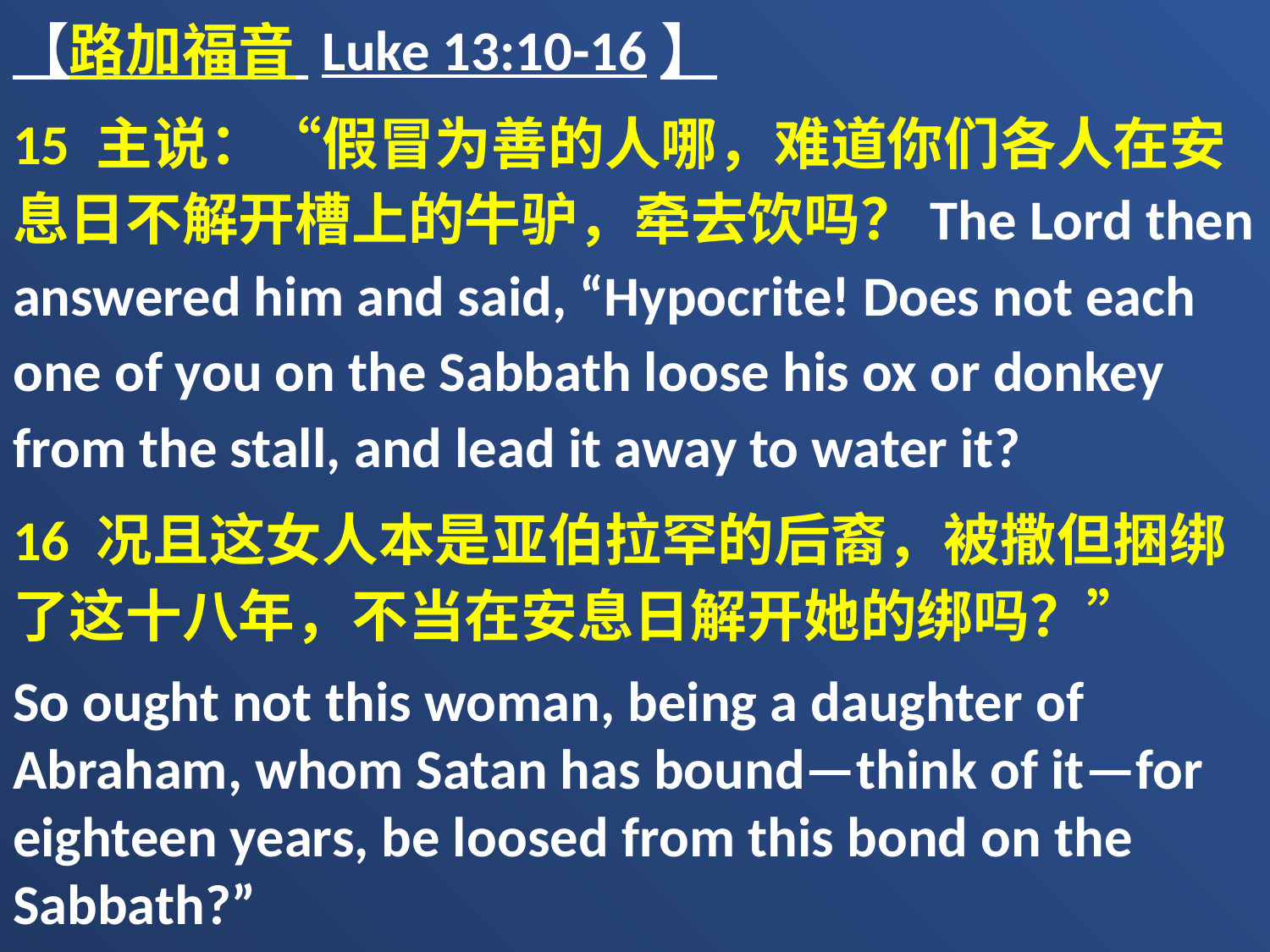

【路加福音 Luke 13:10-16】
15 主说：“假冒为善的人哪，难道你们各人在安息日不解开槽上的牛驴，牵去饮吗？The Lord then answered him and said, “Hypocrite! Does not each one of you on the Sabbath loose his ox or donkey from the stall, and lead it away to water it?
16 况且这女人本是亚伯拉罕的后裔，被撒但捆绑了这十八年，不当在安息日解开她的绑吗？”
So ought not this woman, being a daughter of Abraham, whom Satan has bound—think of it—for eighteen years, be loosed from this bond on the Sabbath?”